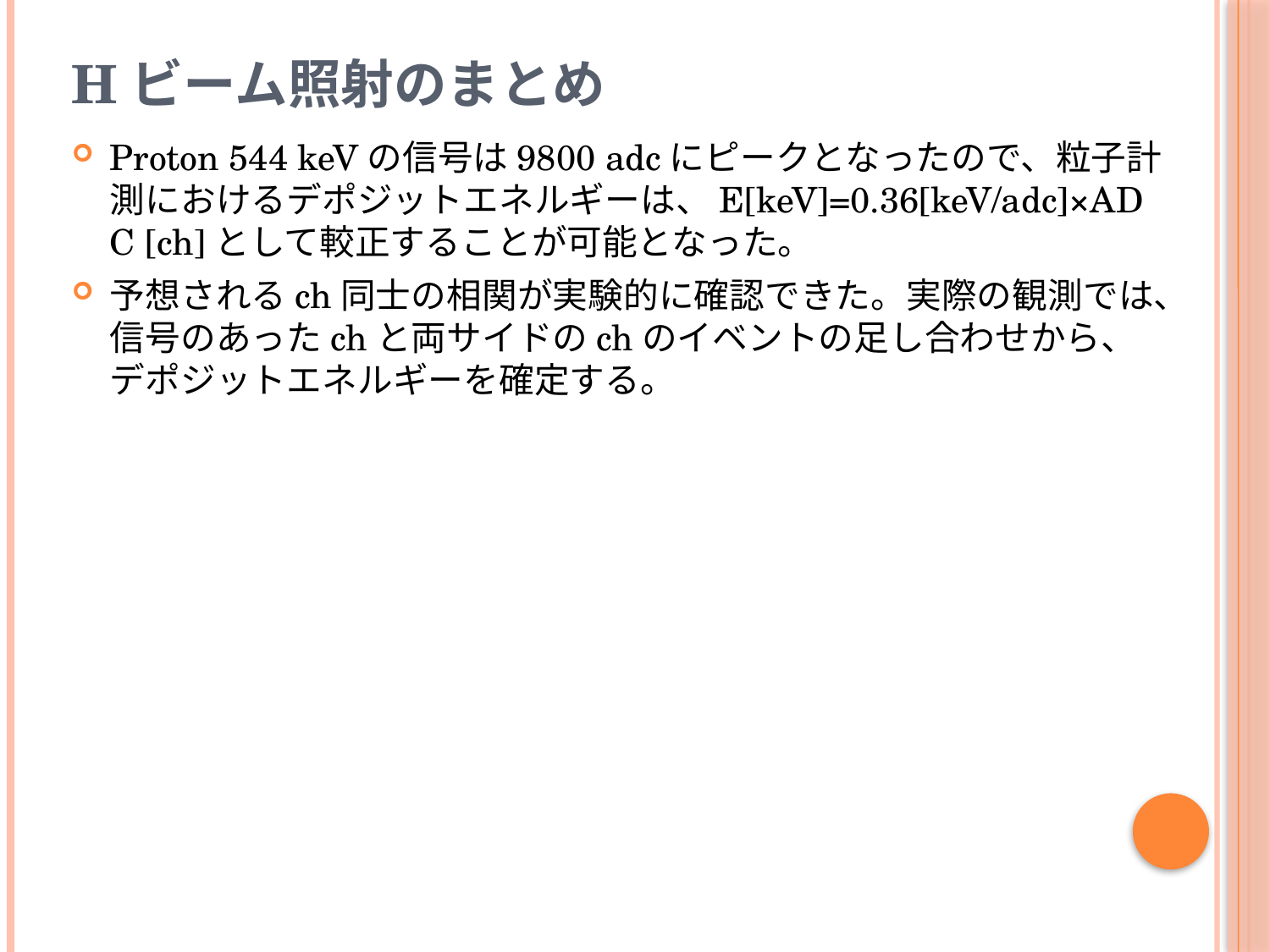

# Hビーム照射のまとめ
Proton 544 keVの信号は9800 adcにピークとなったので、粒子計測におけるデポジットエネルギーは、E[keV]=0.36[keV/adc]×ADC [ch]として較正することが可能となった。
予想されるch同士の相関が実験的に確認できた。実際の観測では、信号のあったchと両サイドのchのイベントの足し合わせから、デポジットエネルギーを確定する。